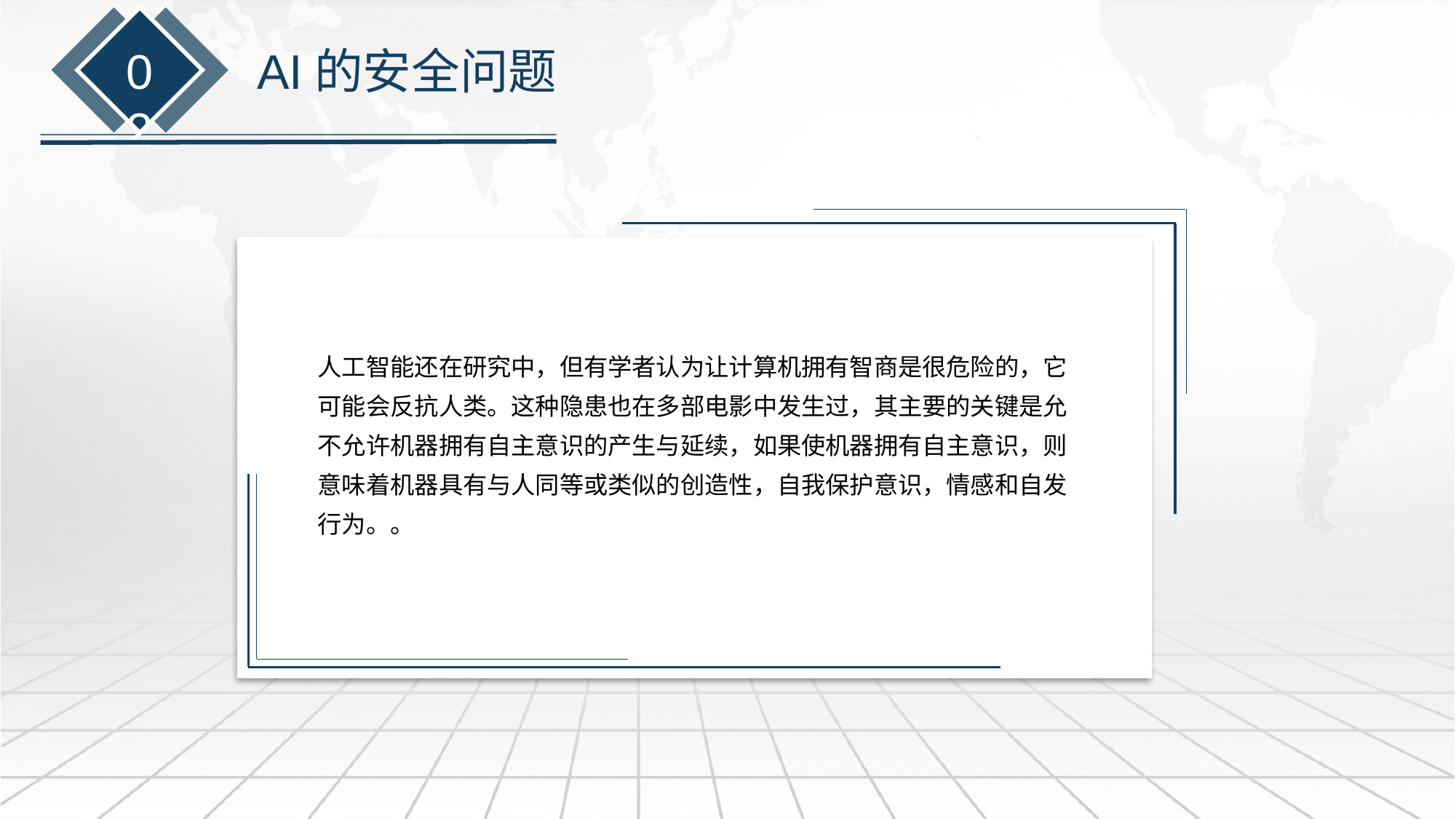

02
AI的安全问题

人工智能还在研究中，但有学者认为让计算机拥有智商是很危险的，它可能会反抗人类。这种隐患也在多部电影中发生过，其主要的关键是允不允许机器拥有自主意识的产生与延续，如果使机器拥有自主意识，则意味着机器具有与人同等或类似的创造性，自我保护意识，情感和自发行为。。